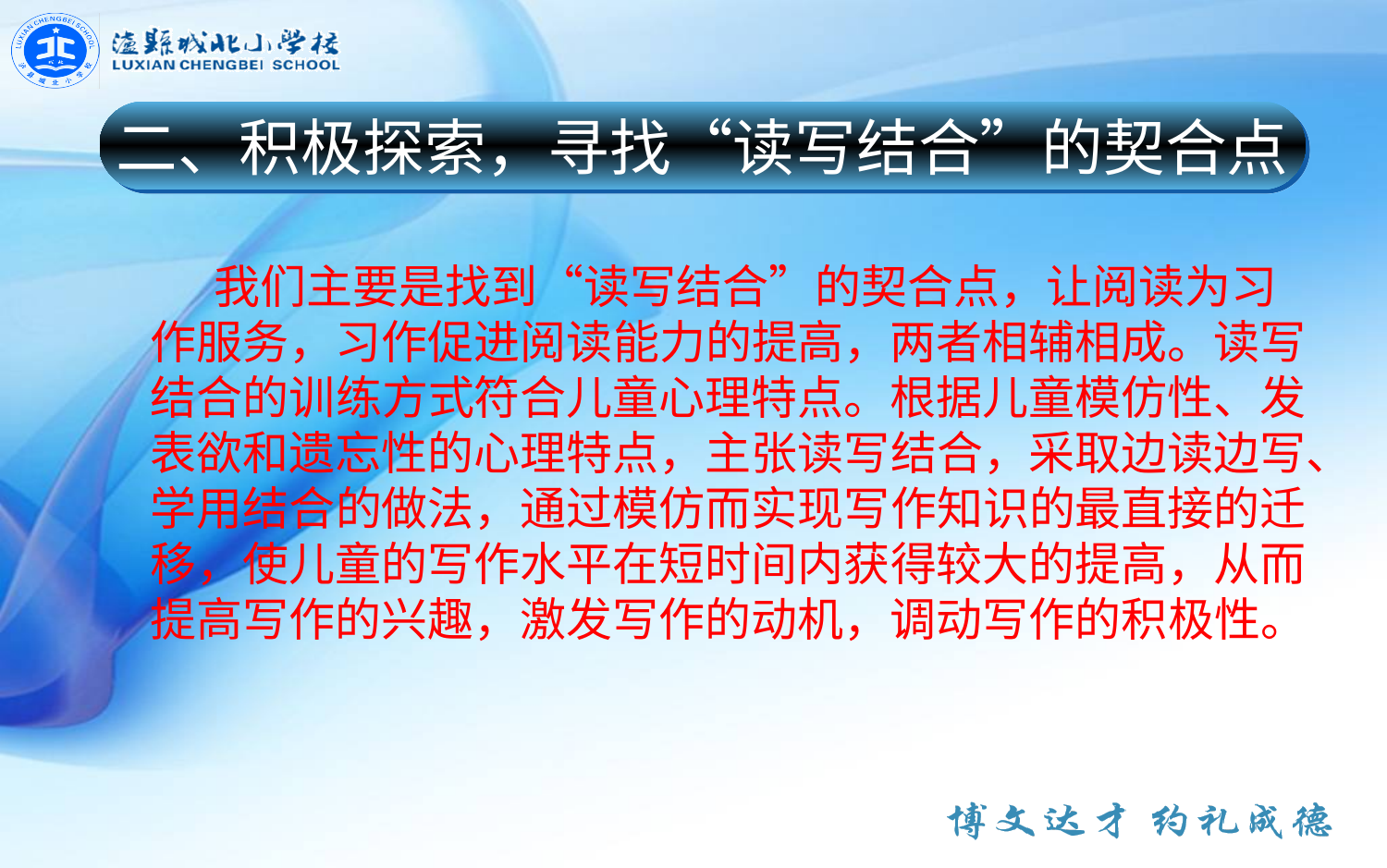

二、积极探索，寻找“读写结合”的契合点

     我们主要是找到“读写结合”的契合点，让阅读为习作服务，习作促进阅读能力的提高，两者相辅相成。读写结合的训练方式符合儿童心理特点。根据儿童模仿性、发表欲和遗忘性的心理特点，主张读写结合，采取边读边写、学用结合的做法，通过模仿而实现写作知识的最直接的迁移，使儿童的写作水平在短时间内获得较大的提高，从而提高写作的兴趣，激发写作的动机，调动写作的积极性。